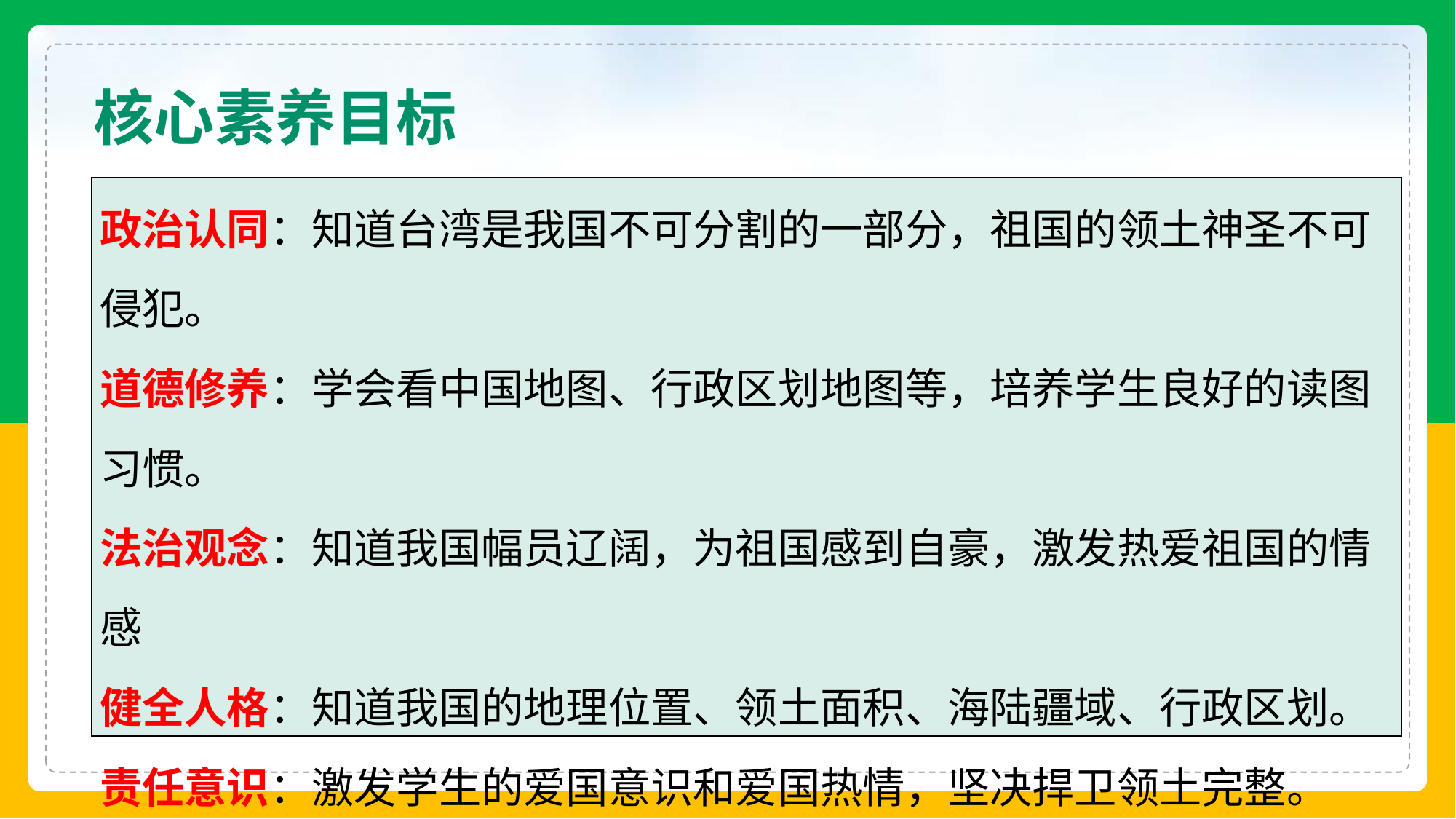

核心素养目标
| 政治认同：知道台湾是我国不可分割的一部分，祖国的领土神圣不可侵犯。 道德修养：学会看中国地图、行政区划地图等，培养学生良好的读图习惯。 法治观念：知道我国幅员辽阔，为祖国感到自豪，激发热爱祖国的情感 健全人格：知道我国的地理位置、领土面积、海陆疆域、行政区划。 责任意识：激发学生的爱国意识和爱国热情，坚决捍卫领土完整。 |
| --- |